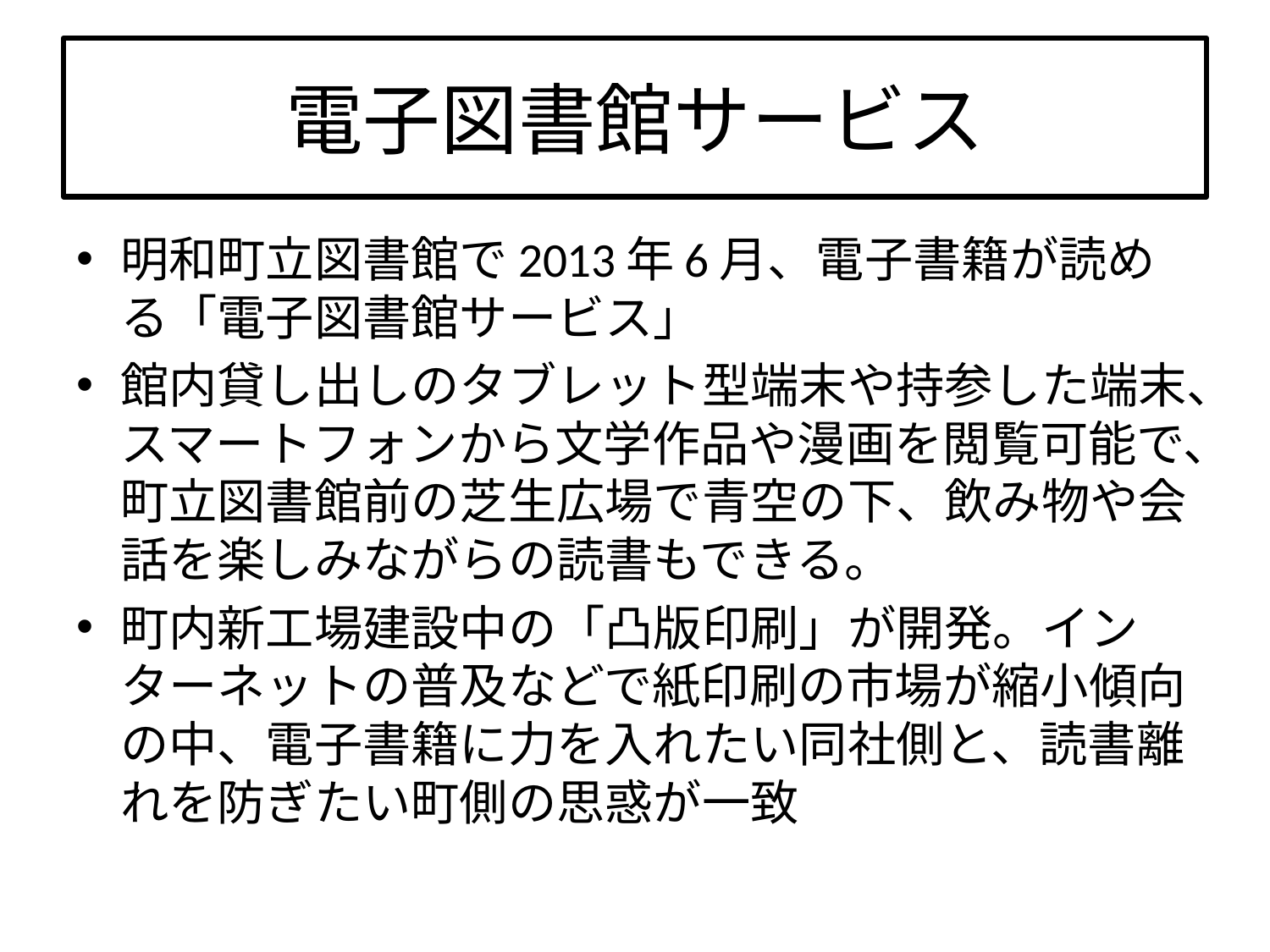

# 電子図書館サービス
明和町立図書館で2013年6月、電子書籍が読める「電子図書館サービス」
館内貸し出しのタブレット型端末や持参した端末、スマートフォンから文学作品や漫画を閲覧可能で、町立図書館前の芝生広場で青空の下、飲み物や会話を楽しみながらの読書もできる。
町内新工場建設中の「凸版印刷」が開発。インターネットの普及などで紙印刷の市場が縮小傾向の中、電子書籍に力を入れたい同社側と、読書離れを防ぎたい町側の思惑が一致